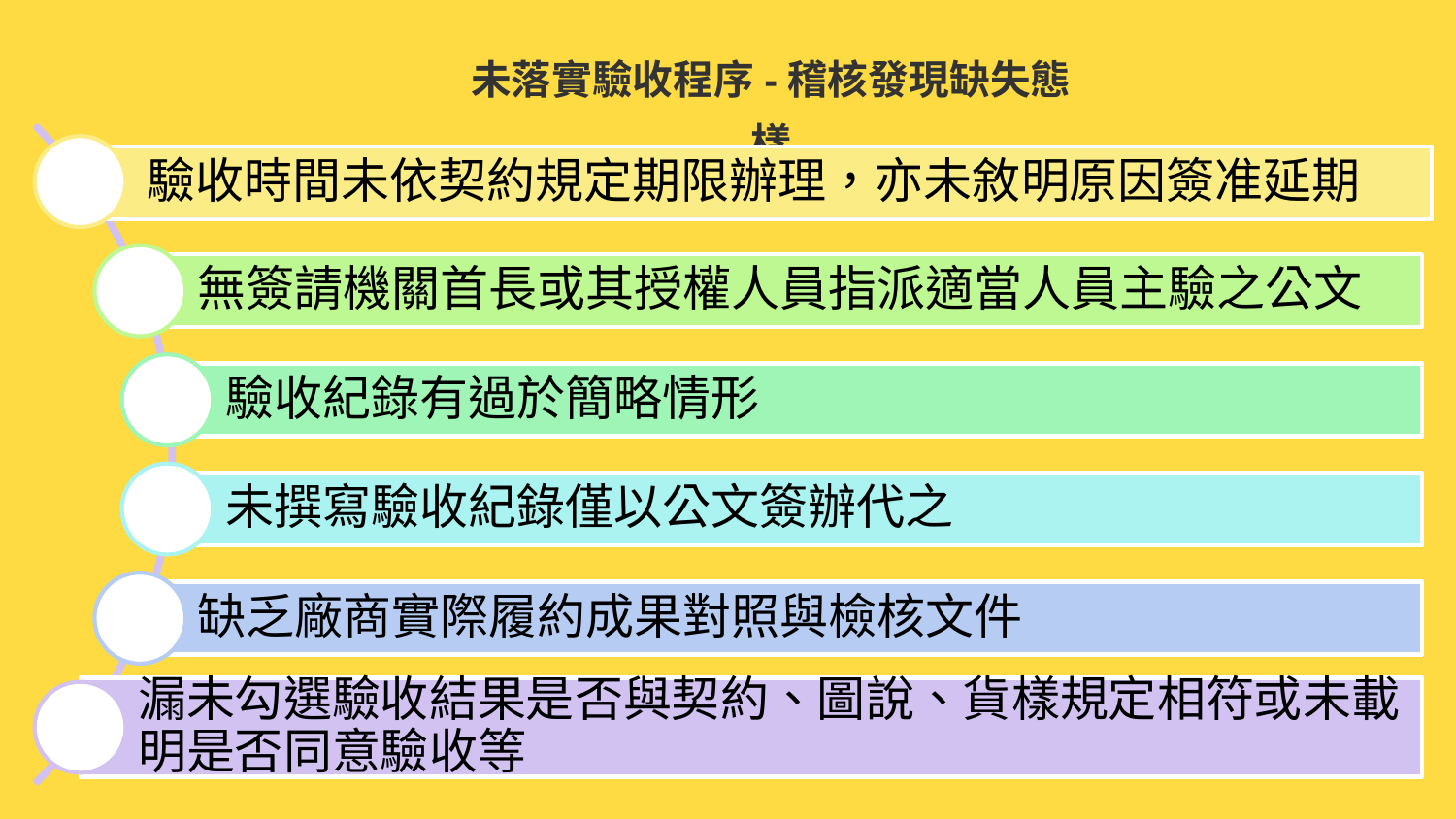

未落實驗收程序-稽核發現缺失態樣
驗收時間未依契約規定期限辦理，亦未敘明原因簽准延期
無簽請機關首長或其授權人員指派適當人員主驗之公文
驗收紀錄有過於簡略情形
未撰寫驗收紀錄僅以公文簽辦代之
缺乏廠商實際履約成果對照與檢核文件
漏未勾選驗收結果是否與契約、圖說、貨樣規定相符或未載明是否同意驗收等